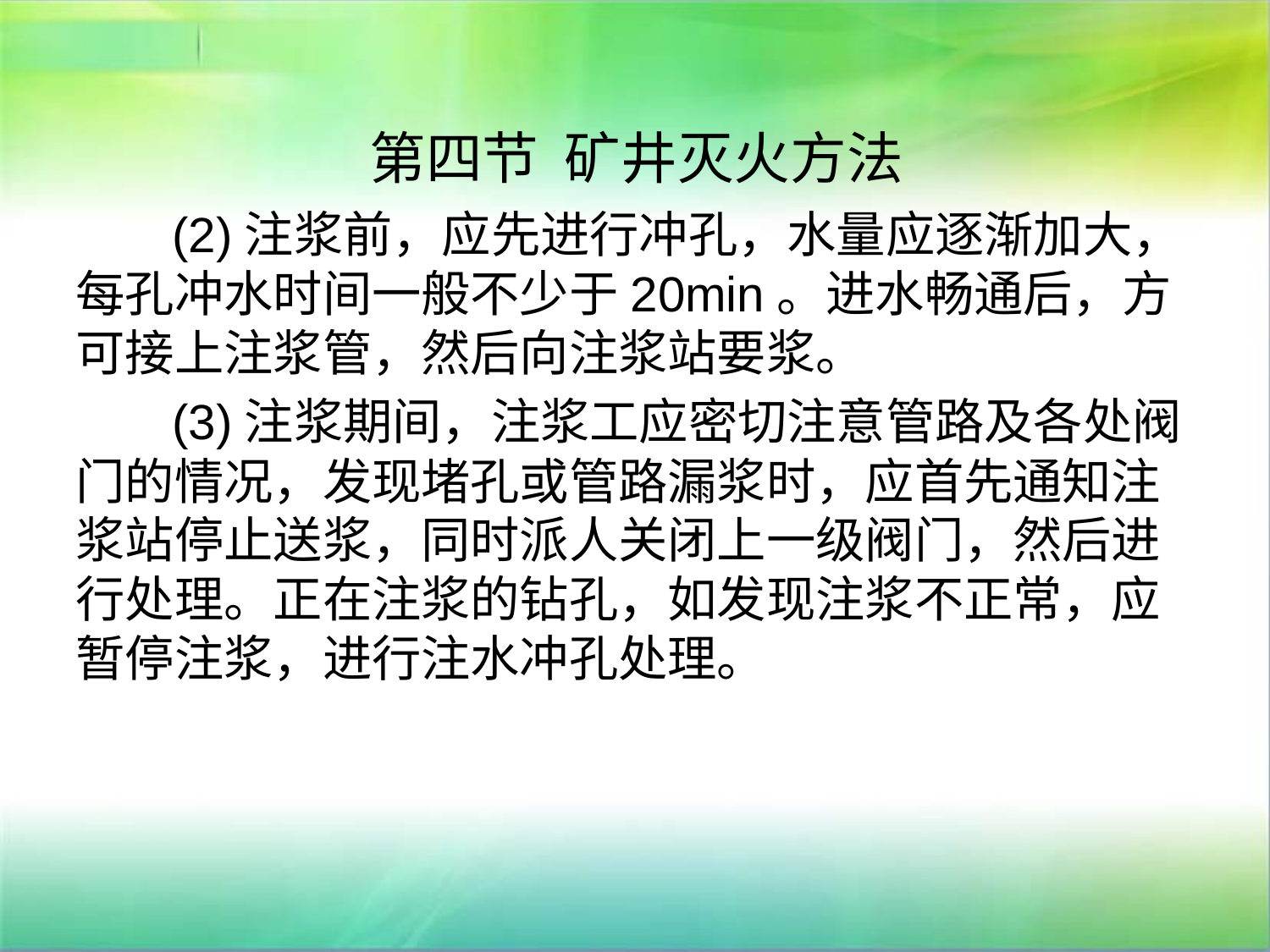

# 第四节  矿井灭火方法
       (2)注浆前，应先进行冲孔，水量应逐渐加大，每孔冲水时间一般不少于20min。进水畅通后，方可接上注浆管，然后向注浆站要浆。
       (3)注浆期间，注浆工应密切注意管路及各处阀门的情况，发现堵孔或管路漏浆时，应首先通知注浆站停止送浆，同时派人关闭上一级阀门，然后进行处理。正在注浆的钻孔，如发现注浆不正常，应暂停注浆，进行注水冲孔处理。